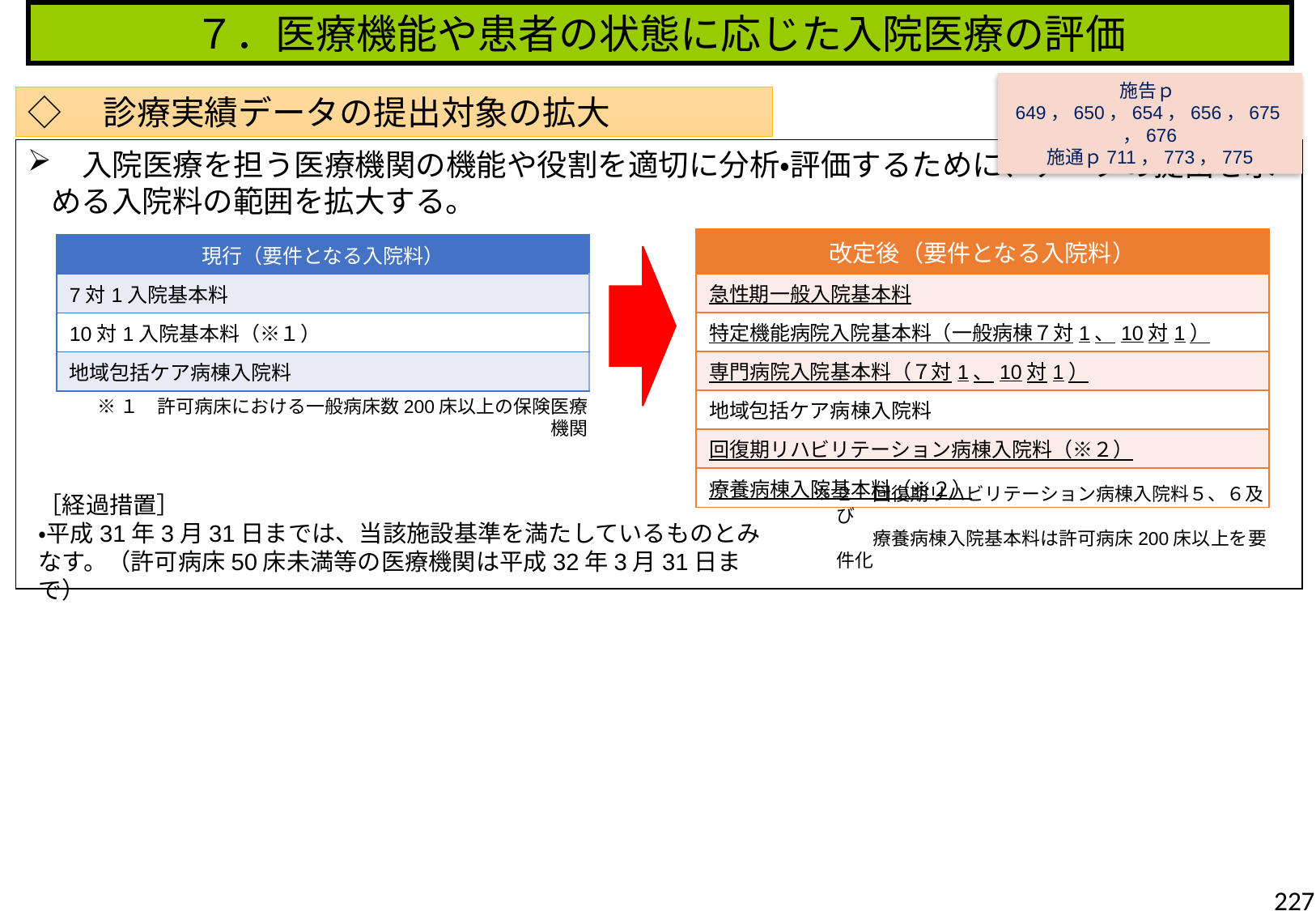

７．医療機能や患者の状態に応じた入院医療の評価
施告ｐ649，650，654，656，675，676
施通ｐ711，773，775
◇　診療実績データの提出対象の拡大
　入院医療を担う医療機関の機能や役割を適切に分析・評価するために、データの提出を求める入院料の範囲を拡大する。

| 改定後（要件となる入院料） |
| --- |
| 急性期一般入院基本料 |
| 特定機能病院入院基本料（一般病棟７対1、10対1） |
| 専門病院入院基本料（７対1、10対1） |
| 地域包括ケア病棟入院料 |
| 回復期リハビリテーション病棟入院料（※２） |
| 療養病棟入院基本料（※２） |
| 現行（要件となる入院料） |
| --- |
| 7対1入院基本料 |
| 10対1入院基本料（※１） |
| 地域包括ケア病棟入院料 |

※１　許可病床における一般病床数200床以上の保険医療機関
［経過措置］
・平成31年3月31日までは、当該施設基準を満たしているものとみなす。（許可病床50床未満等の医療機関は平成32年3月31日まで）
※２　回復期リハビリテーション病棟入院料５、６及び
　　　 療養病棟入院基本料は許可病床200床以上を要件化
227